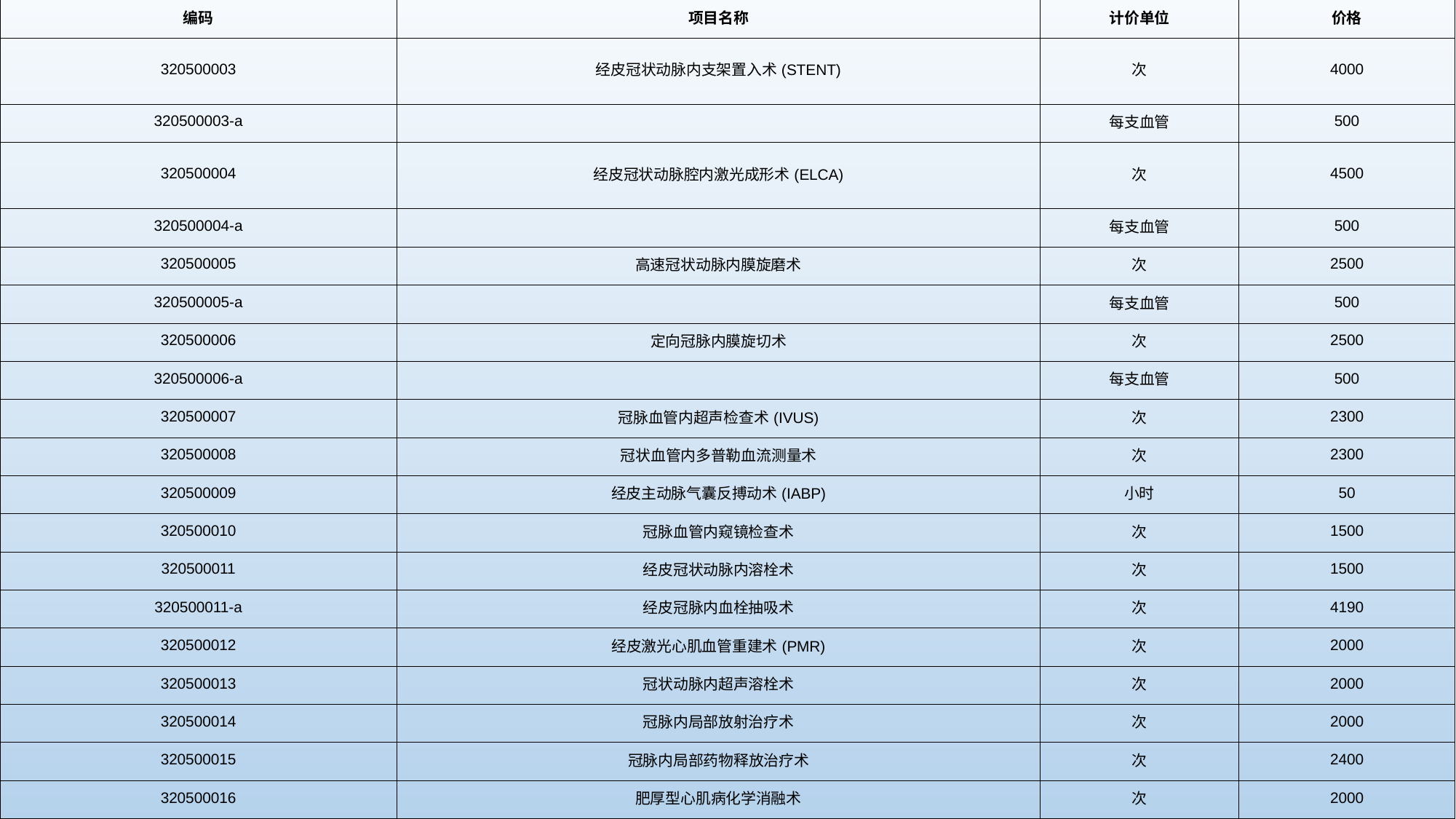

| 编码 | 项目名称 | 计价单位 | 价格 |
| --- | --- | --- | --- |
| 320500003 | 经皮冠状动脉内支架置入术(STENT) | 次 | 4000 |
| 320500003-a |  | 每支血管 | 500 |
| 320500004 | 经皮冠状动脉腔内激光成形术(ELCA) | 次 | 4500 |
| 320500004-a |  | 每支血管 | 500 |
| 320500005 | 高速冠状动脉内膜旋磨术 | 次 | 2500 |
| 320500005-a |  | 每支血管 | 500 |
| 320500006 | 定向冠脉内膜旋切术 | 次 | 2500 |
| 320500006-a |  | 每支血管 | 500 |
| 320500007 | 冠脉血管内超声检查术(IVUS) | 次 | 2300 |
| 320500008 | 冠状血管内多普勒血流测量术 | 次 | 2300 |
| 320500009 | 经皮主动脉气囊反搏动术(IABP) | 小时 | 50 |
| 320500010 | 冠脉血管内窥镜检查术 | 次 | 1500 |
| 320500011 | 经皮冠状动脉内溶栓术 | 次 | 1500 |
| 320500011-a | 经皮冠脉内血栓抽吸术 | 次 | 4190 |
| 320500012 | 经皮激光心肌血管重建术(PMR) | 次 | 2000 |
| 320500013 | 冠状动脉内超声溶栓术 | 次 | 2000 |
| 320500014 | 冠脉内局部放射治疗术 | 次 | 2000 |
| 320500015 | 冠脉内局部药物释放治疗术 | 次 | 2400 |
| 320500016 | 肥厚型心肌病化学消融术 | 次 | 2000 |